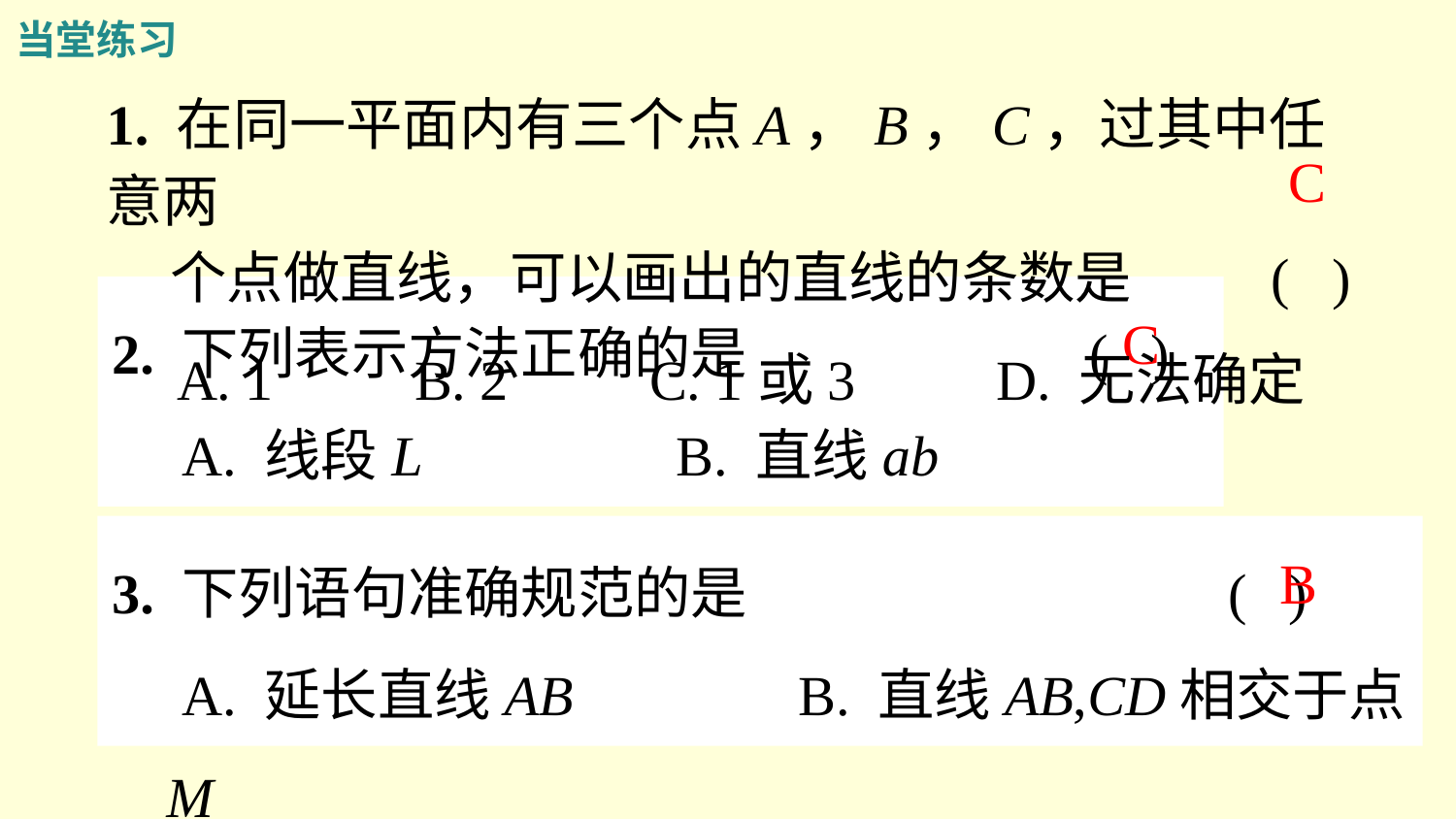

当堂练习
1. 在同一平面内有三个点A，B，C，过其中任意两
    个点做直线，可以画出的直线的条数是          (   )
     A. 1          B. 2          C. 1或3          D. 无法确定
C
2. 下列表示方法正确的是                          (   )
     A. 线段L                  B. 直线ab
     C. 直线m                 D. 射线Oa
C
3. 下列语句准确规范的是                                     (   )
     A. 延长直线AB                B. 直线AB,CD相交于点M
     C. 延长射线 AO 到点B   D. 直线 a,b 相交于一点m
B